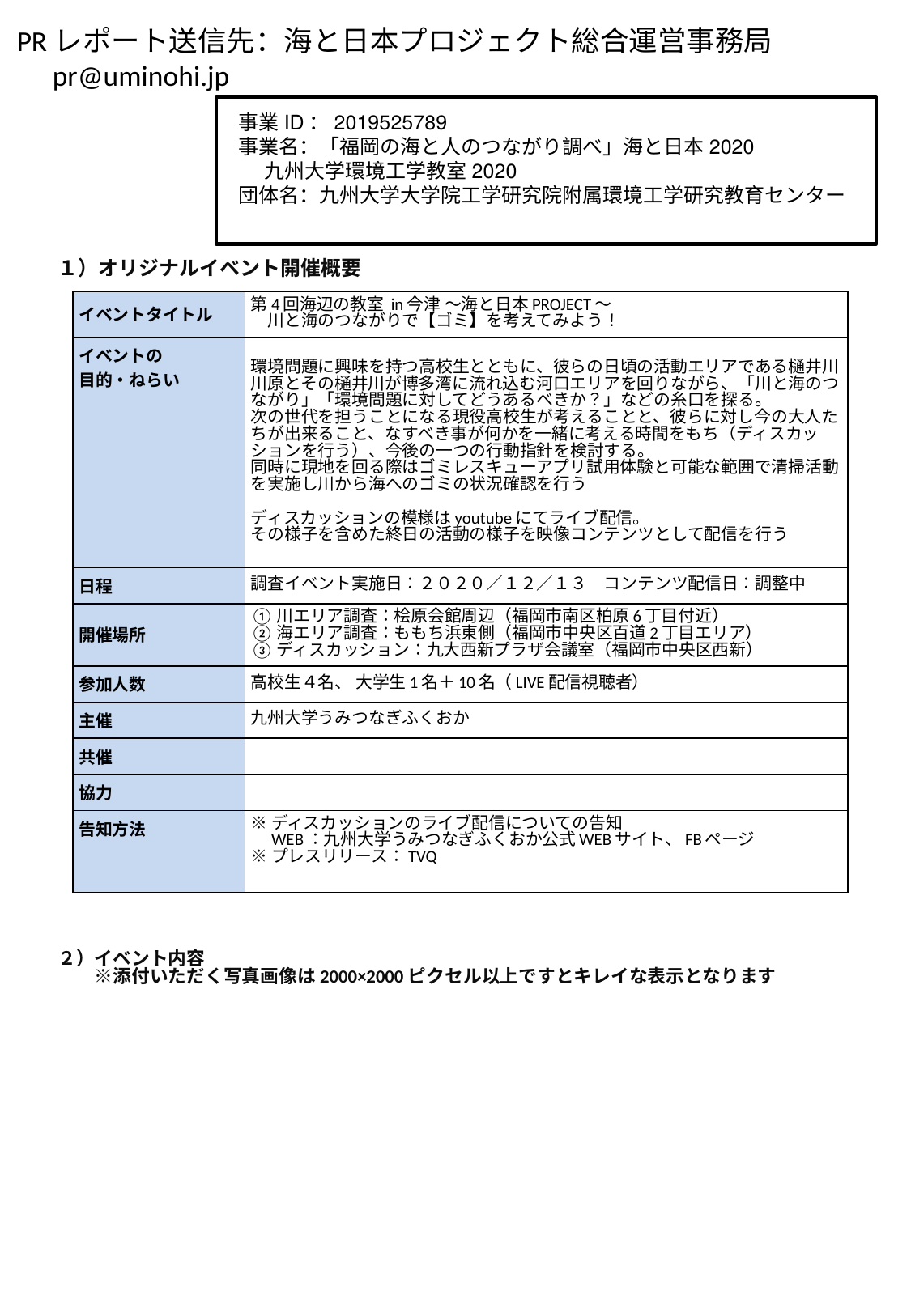

事業ID：2019525789
事業名：「福岡の海と人のつながり調べ」海と日本2020
　 九州大学環境工学教室2020
団体名：九州大学大学院工学研究院附属環境工学研究教育センター
１）オリジナルイベント開催概要
| イベントタイトル | 第4回海辺の教室 in今津 ～海と日本PROJECT～ 　川と海のつながりで【ゴミ】を考えてみよう！ |
| --- | --- |
| イベントの 目的・ねらい | 環境問題に興味を持つ高校生とともに、彼らの日頃の活動エリアである樋井川川原とその樋井川が博多湾に流れ込む河口エリアを回りながら、「川と海のつながり」「環境問題に対してどうあるべきか？」などの糸口を探る。 次の世代を担うことになる現役高校生が考えることと、彼らに対し今の大人たちが出来ること、なすべき事が何かを一緒に考える時間をもち（ディスカッションを行う）、今後の一つの行動指針を検討する。 同時に現地を回る際はゴミレスキューアプリ試用体験と可能な範囲で清掃活動を実施し川から海へのゴミの状況確認を行う ディスカッションの模様はyoutubeにてライブ配信。 その様子を含めた終日の活動の様子を映像コンテンツとして配信を行う |
| 日程 | 調査イベント実施日：２０２０／１２／１３　コンテンツ配信日：調整中 |
| 開催場所 | ①川エリア調査：桧原会館周辺（福岡市南区柏原6丁目付近） ②海エリア調査：ももち浜東側（福岡市中央区百道2丁目エリア） ③ディスカッション：九大西新プラザ会議室（福岡市中央区西新） |
| 参加人数 | 高校生４名、 大学生1名＋10名（LIVE配信視聴者） |
| 主催 | 九州大学うみつなぎふくおか |
| 共催 |  |
| 協力 |  |
| 告知方法 | ※ディスカッションのライブ配信についての告知 　WEB：九州大学うみつなぎふくおか公式WEBサイト、FBページ ※プレスリリース：TVQ |
２）イベント内容
　　※添付いただく写真画像は2000×2000ピクセル以上ですとキレイな表示となります